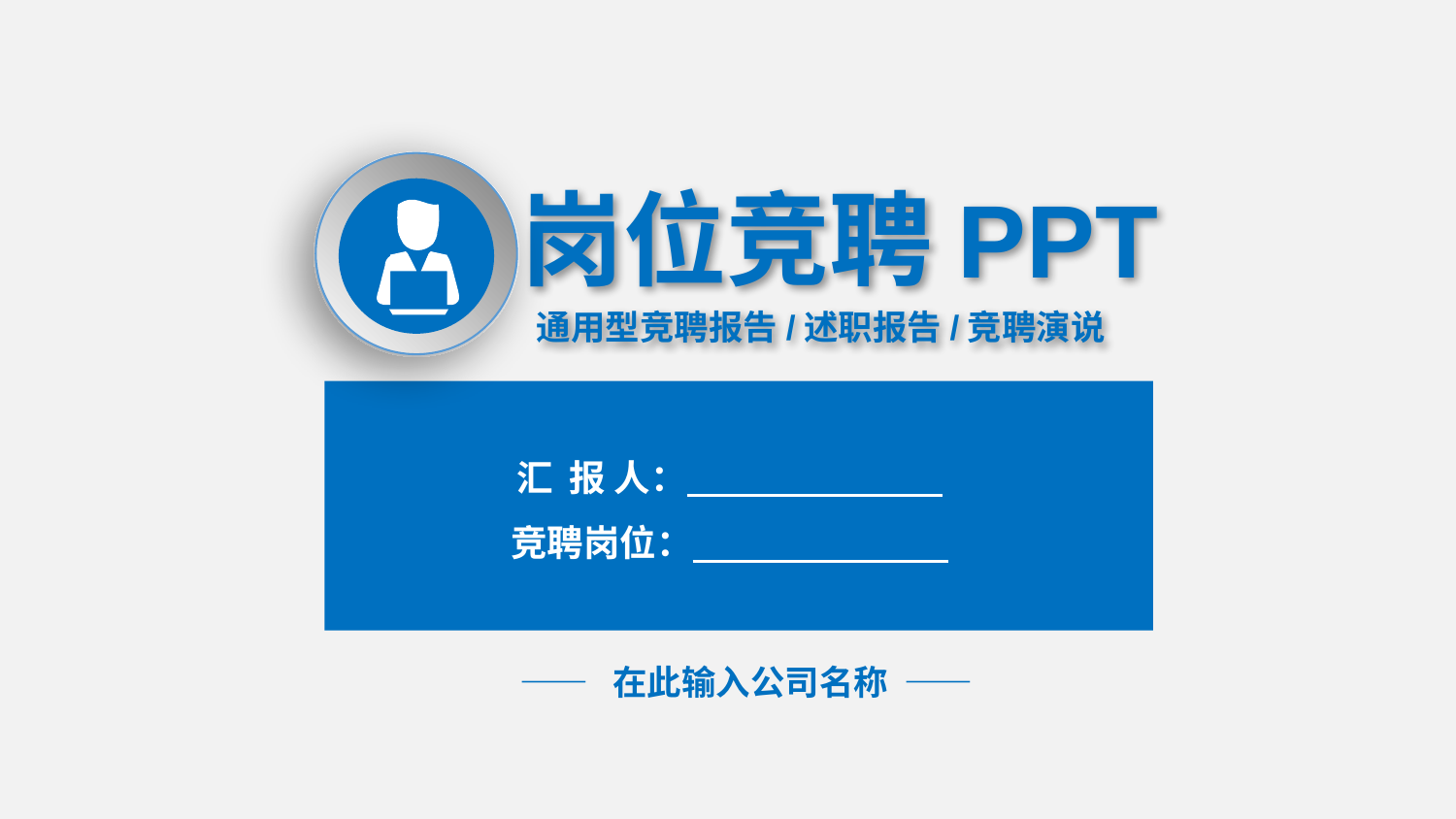

岗位竞聘PPT
通用型竞聘报告/述职报告/竞聘演说

汇  报 人：
竞聘岗位：
——  在此输入公司名称  ——